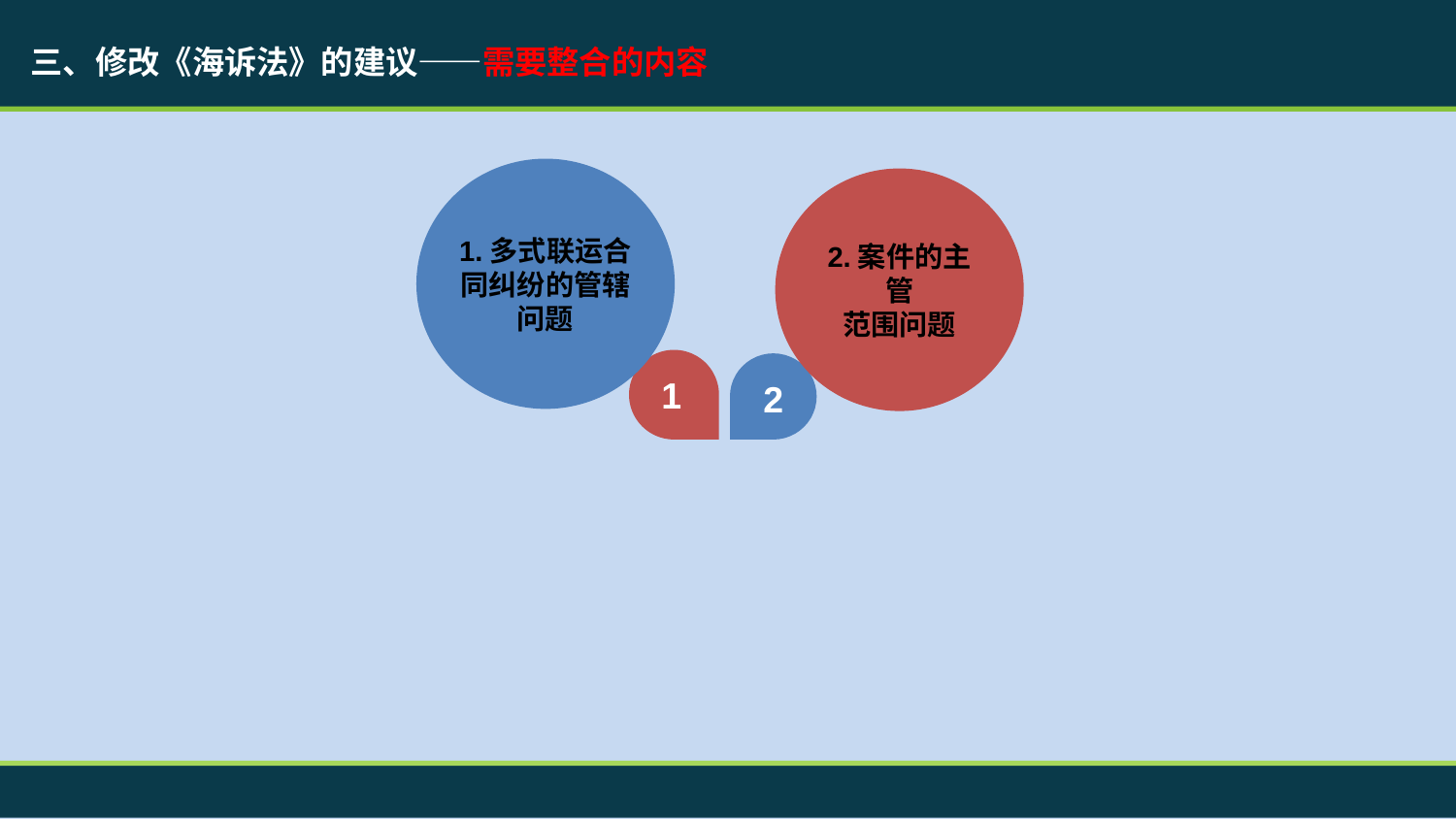

三、修改《海诉法》的建议——需要整合的内容

1.多式联运合同纠纷的管辖
问题
2.案件的主管
范围问题

1

2